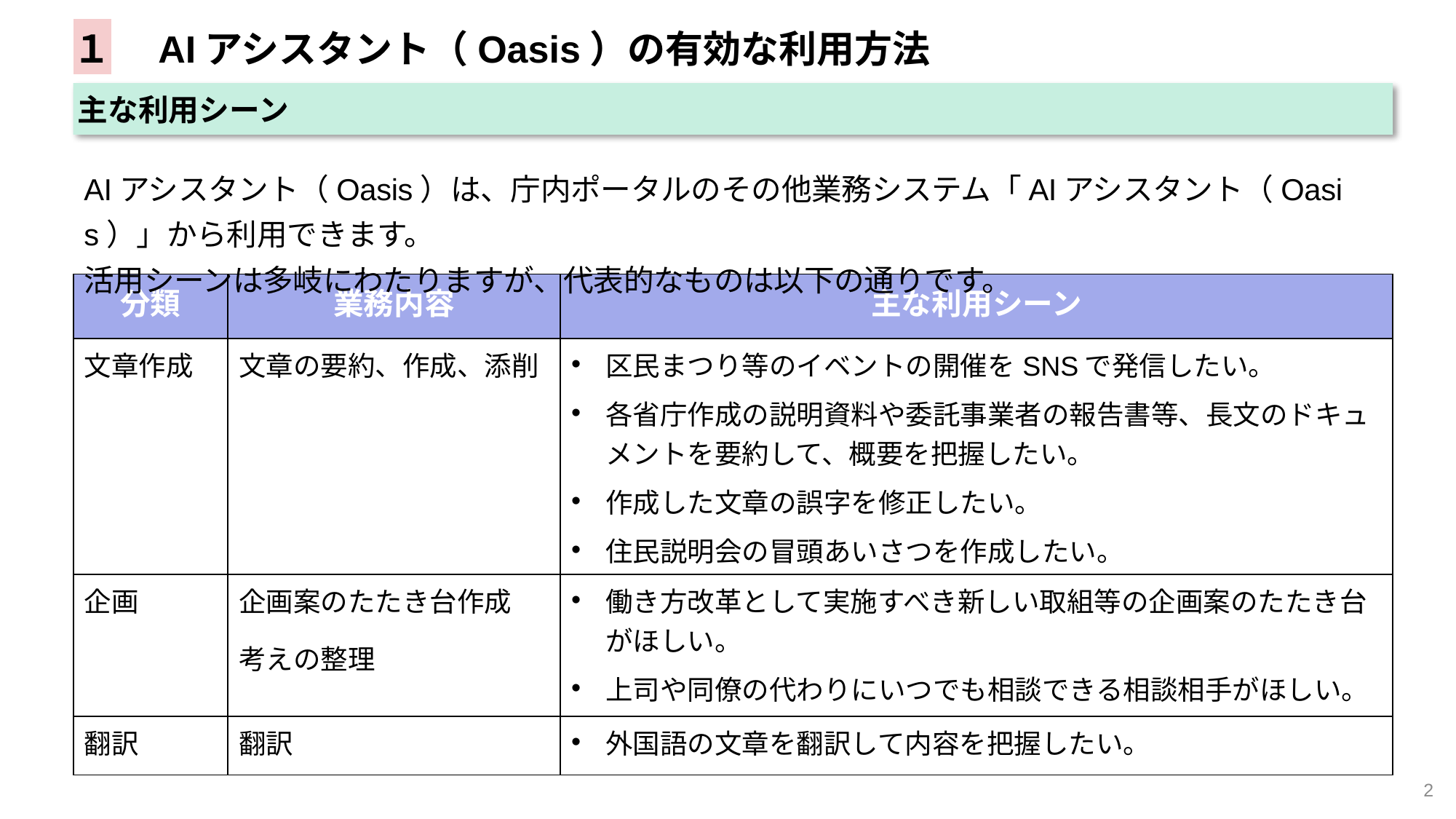

１　AIアシスタント（Oasis）の有効な利用方法
主な利用シーン
AIアシスタント（Oasis）は、庁内ポータルのその他業務システム「AIアシスタント（Oasis）」から利用できます。
活用シーンは多岐にわたりますが、代表的なものは以下の通りです。
| 分類 | 業務内容 | 主な利用シーン |
| --- | --- | --- |
| 文章作成 | 文章の要約、作成、添削 | 区民まつり等のイベントの開催をSNSで発信したい。 各省庁作成の説明資料や委託事業者の報告書等、長文のドキュメントを要約して、概要を把握したい。 作成した文章の誤字を修正したい。 住民説明会の冒頭あいさつを作成したい。 |
| 企画 | 企画案のたたき台作成 考えの整理 | 働き方改革として実施すべき新しい取組等の企画案のたたき台がほしい。 上司や同僚の代わりにいつでも相談できる相談相手がほしい。 |
| 翻訳 | 翻訳 | 外国語の文章を翻訳して内容を把握したい。 |
2